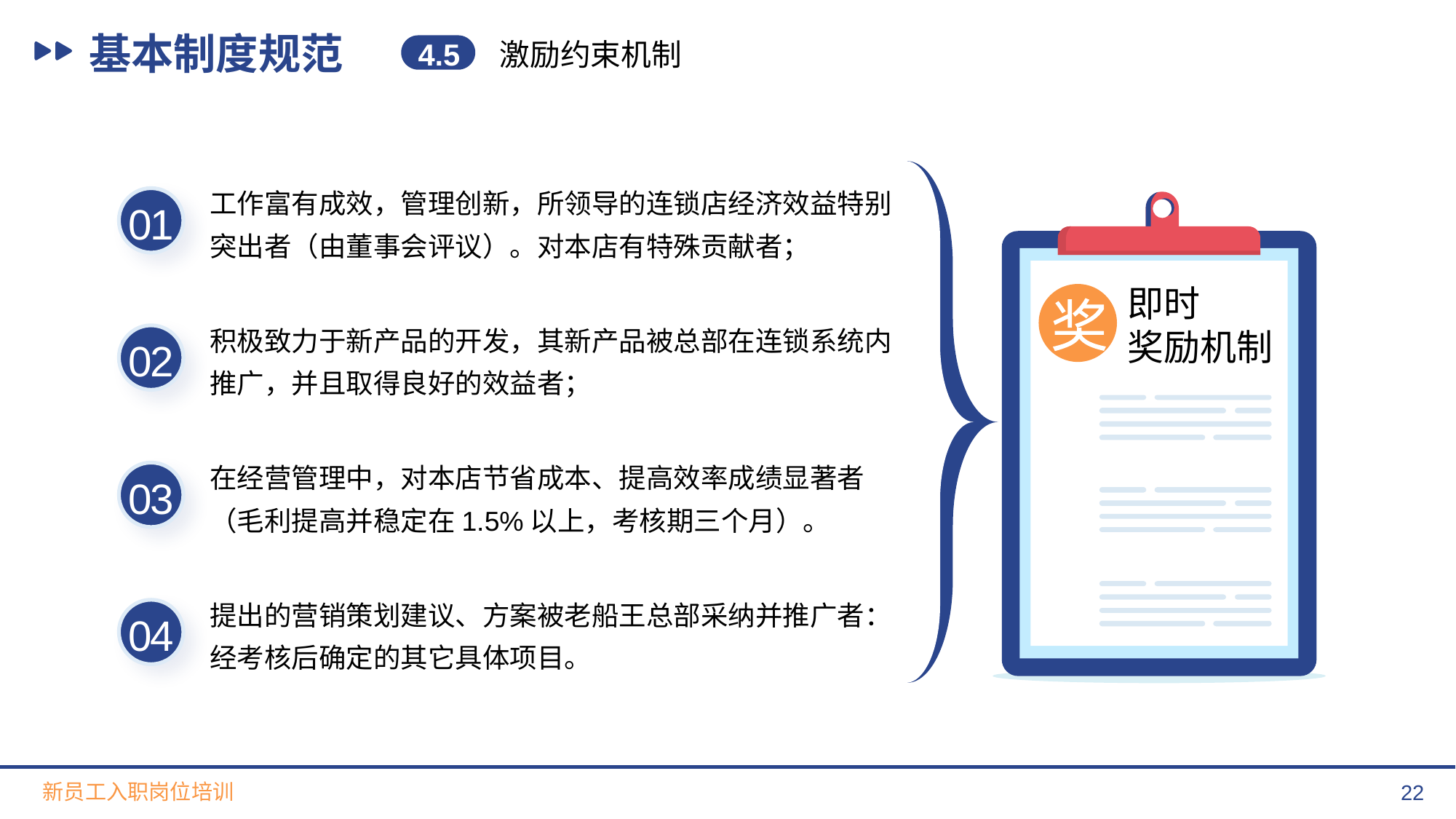

基本制度规范
4.5
激励约束机制

工作富有成效，管理创新，所领导的连锁店经济效益特别突出者（由董事会评议）。对本店有特殊贡献者；

01

即时
奖励机制

积极致力于新产品的开发，其新产品被总部在连锁系统内推广，并且取得良好的效益者；

02
在经营管理中，对本店节省成本、提高效率成绩显著者（毛利提高并稳定在1.5%以上，考核期三个月）。

03
提出的营销策划建议、方案被老船王总部采纳并推广者：经考核后确定的其它具体项目。

04